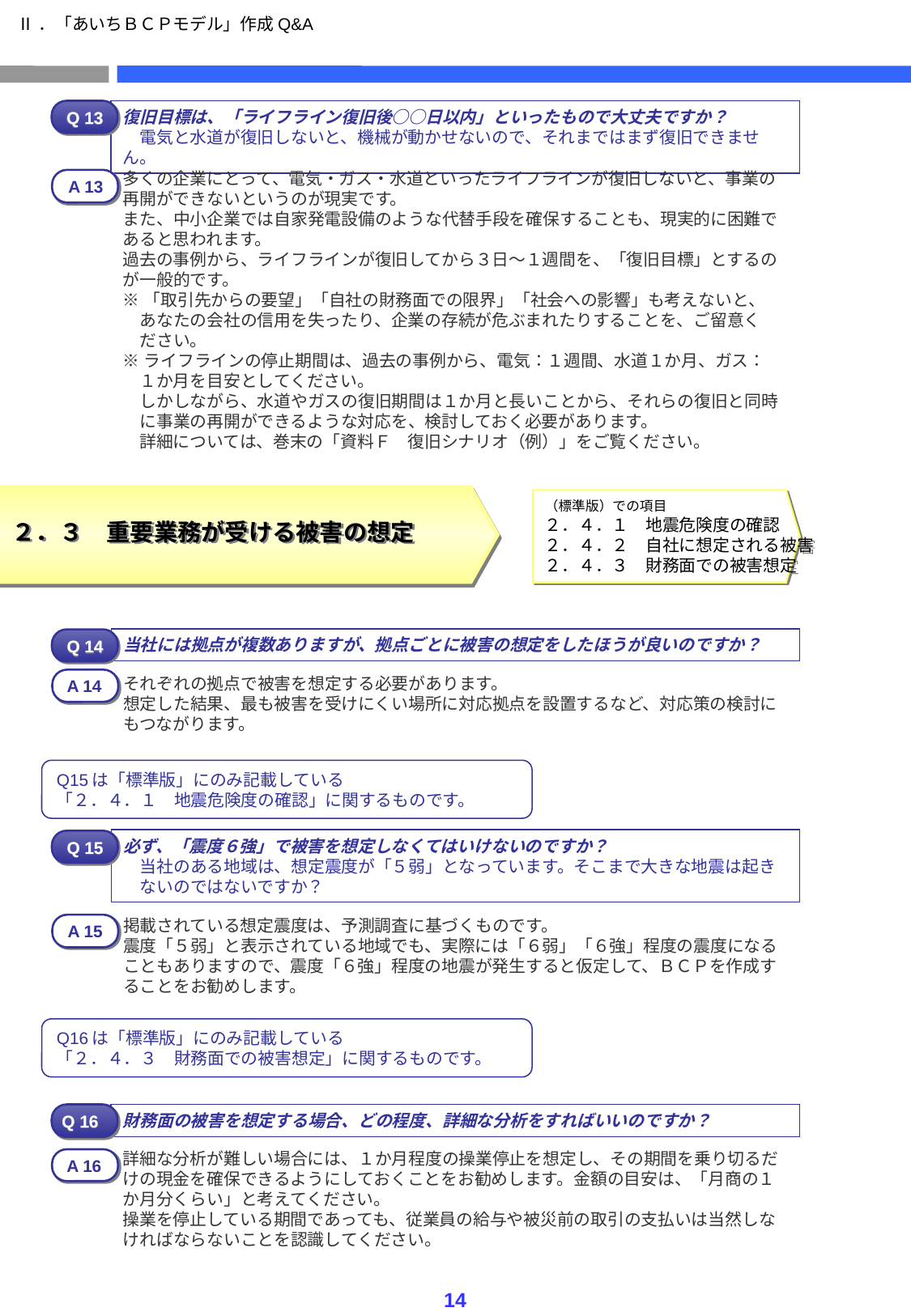

Ⅱ．「あいちＢＣＰモデル」作成Q&A

復旧目標は、「ライフライン復旧後○○日以内」といったもので大丈夫ですか？
　電気と水道が復旧しないと、機械が動かせないので、それまではまず復旧できません。
Q 13
多くの企業にとって、電気・ガス・水道といったライフラインが復旧しないと、事業の再開ができないというのが現実です。
また、中小企業では自家発電設備のような代替手段を確保することも、現実的に困難であると思われます。
過去の事例から、ライフラインが復旧してから３日～１週間を、「復旧目標」とするのが一般的です。
※「取引先からの要望」「自社の財務面での限界」「社会への影響」も考えないと、
　あなたの会社の信用を失ったり、企業の存続が危ぶまれたりすることを、ご留意く
　ださい。
※ライフラインの停止期間は、過去の事例から、電気：１週間、水道１か月、ガス：
　１か月を目安としてください。
　しかしながら、水道やガスの復旧期間は１か月と長いことから、それらの復旧と同時
　に事業の再開ができるような対応を、検討しておく必要があります。
　詳細については、巻末の「資料Ｆ　復旧シナリオ（例）」をご覧ください。
A 13

（標準版）での項目
２．４．１　地震危険度の確認
２．４．２　自社に想定される被害
２．４．３　財務面での被害想定
２．３　重要業務が受ける被害の想定
当社には拠点が複数ありますが、拠点ごとに被害の想定をしたほうが良いのですか？

Q 14
それぞれの拠点で被害を想定する必要があります。
想定した結果、最も被害を受けにくい場所に対応拠点を設置するなど、対応策の検討にもつながります。
A 14

Q15は「標準版」にのみ記載している
「２．４．１　地震危険度の確認」に関するものです。
必ず、「震度６強」で被害を想定しなくてはいけないのですか？
　当社のある地域は、想定震度が「５弱」となっています。そこまで大きな地震は起き
　ないのではないですか？

Q 15
掲載されている想定震度は、予測調査に基づくものです。
震度「５弱」と表示されている地域でも、実際には「６弱」「６強」程度の震度になることもありますので、震度「６強」程度の地震が発生すると仮定して、ＢＣＰを作成することをお勧めします。
A 15

Q16は「標準版」にのみ記載している
「２．４．３　財務面での被害想定」に関するものです。

Q 16

財務面の被害を想定する場合、どの程度、詳細な分析をすればいいのですか？
詳細な分析が難しい場合には、１か月程度の操業停止を想定し、その期間を乗り切るだけの現金を確保できるようにしておくことをお勧めします。金額の目安は、「月商の１か月分くらい」と考えてください。
操業を停止している期間であっても、従業員の給与や被災前の取引の支払いは当然しなければならないことを認識してください。
A 16

14